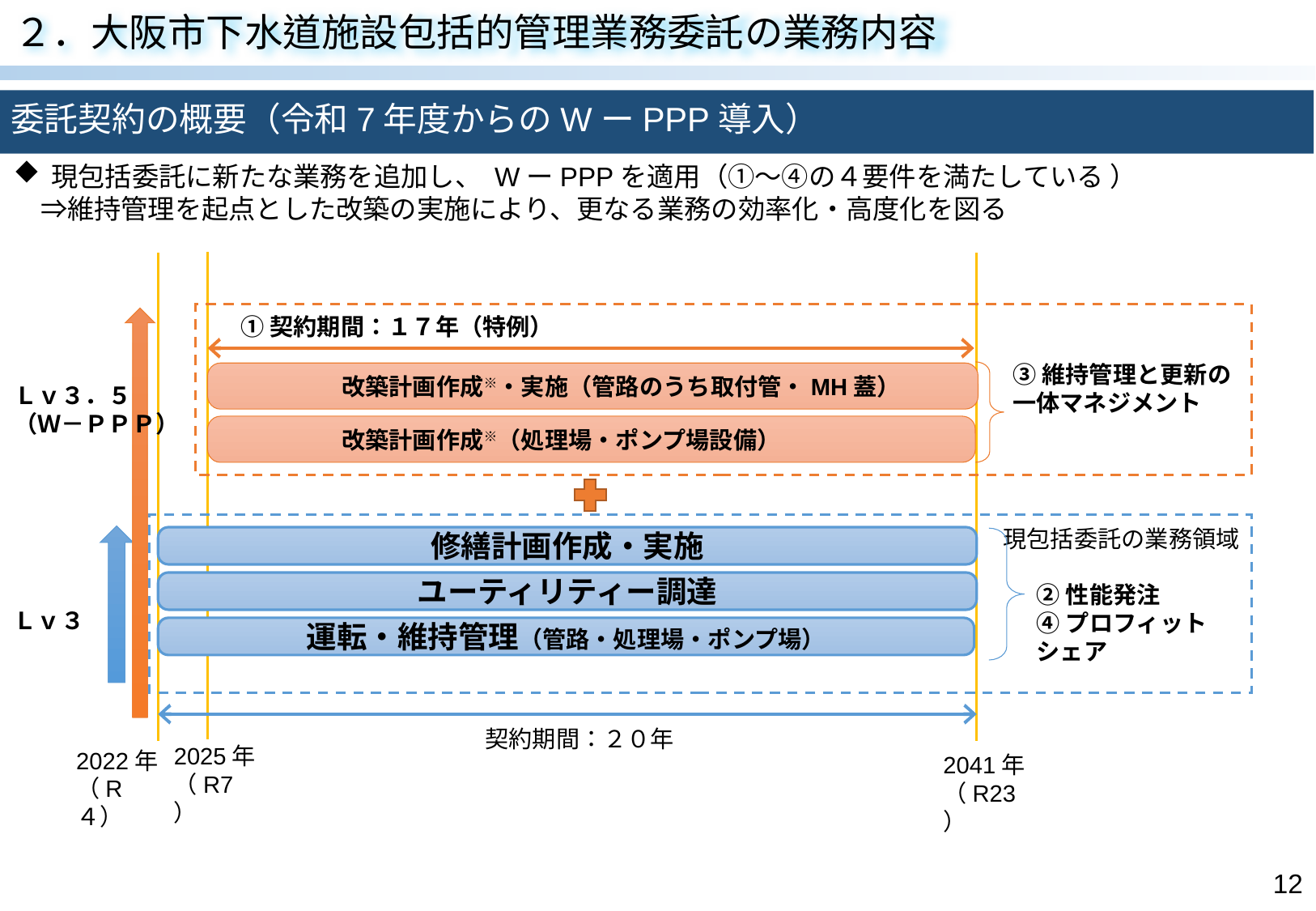

２．大阪市下水道施設包括的管理業務委託の業務内容
委託契約の概要（令和7年度からのWーPPP導入）
現包括委託に新たな業務を追加し、 WーPPPを適用（①～④の４要件を満たしている ）
　⇒維持管理を起点とした改築の実施により、更なる業務の効率化・高度化を図る

①契約期間：１７年（特例）

③維持管理と更新の
一体マネジメント

　　　　　改築計画作成※・実施（管路のうち取付管・MH蓋）
Ｌｖ３．５
（Ｗ－ＰＰＰ）
　　　　　改築計画作成※（処理場・ポンプ場設備）

現包括委託の業務領域

修繕計画作成・実施

ユーティリティー調達
②性能発注
④プロフィットシェア
Ｌｖ３
運転・維持管理（管路・処理場・ポンプ場）
契約期間：２０年
2025年
（R7）
2022年
（R４）
2041年
（R23）
12